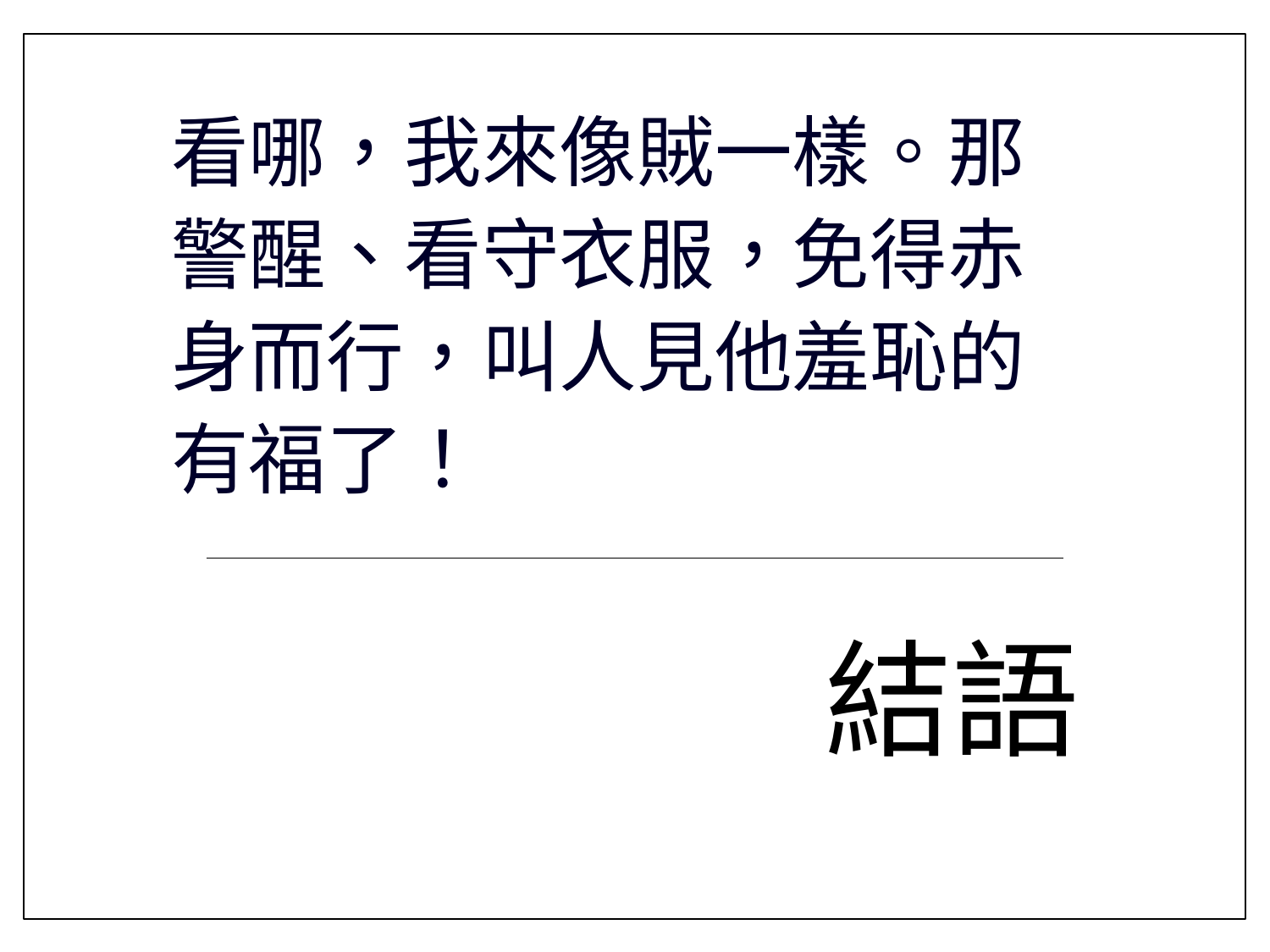

# 看哪，我來像賊一樣。那警醒、看守衣服，免得赤身而行，叫人見他羞恥的有福了！
結語